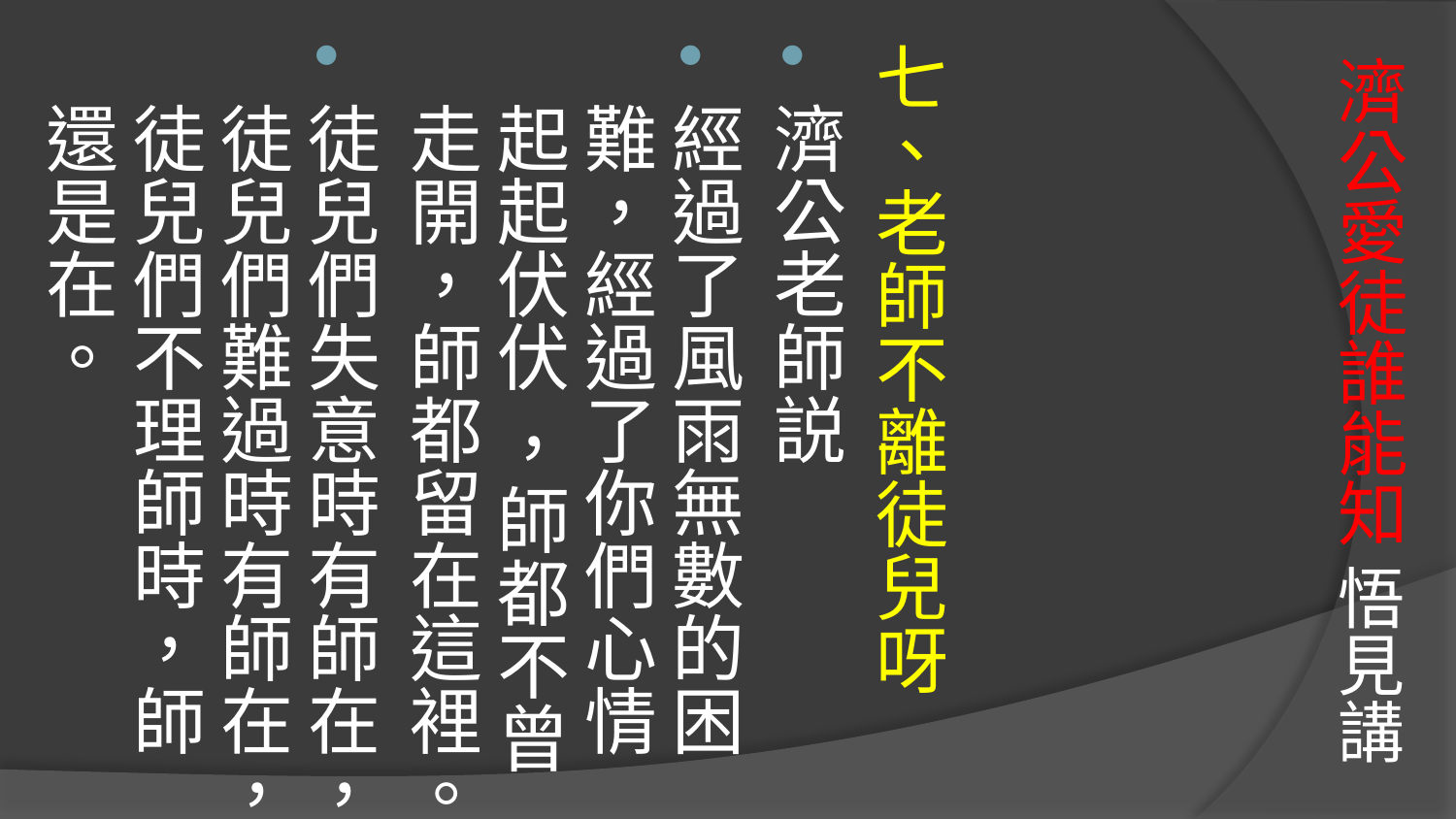

七、老師不離徒兒呀
濟公老師説
經過了風雨無數的困難，經過了你們心情起起伏伏 ，師都不曾走開，師都留在這裡。
徒兒們失意時有師在，徒兒們難過時有師在，徒兒們不理師時，師還是在。
# 濟公愛徒誰能知 悟見講